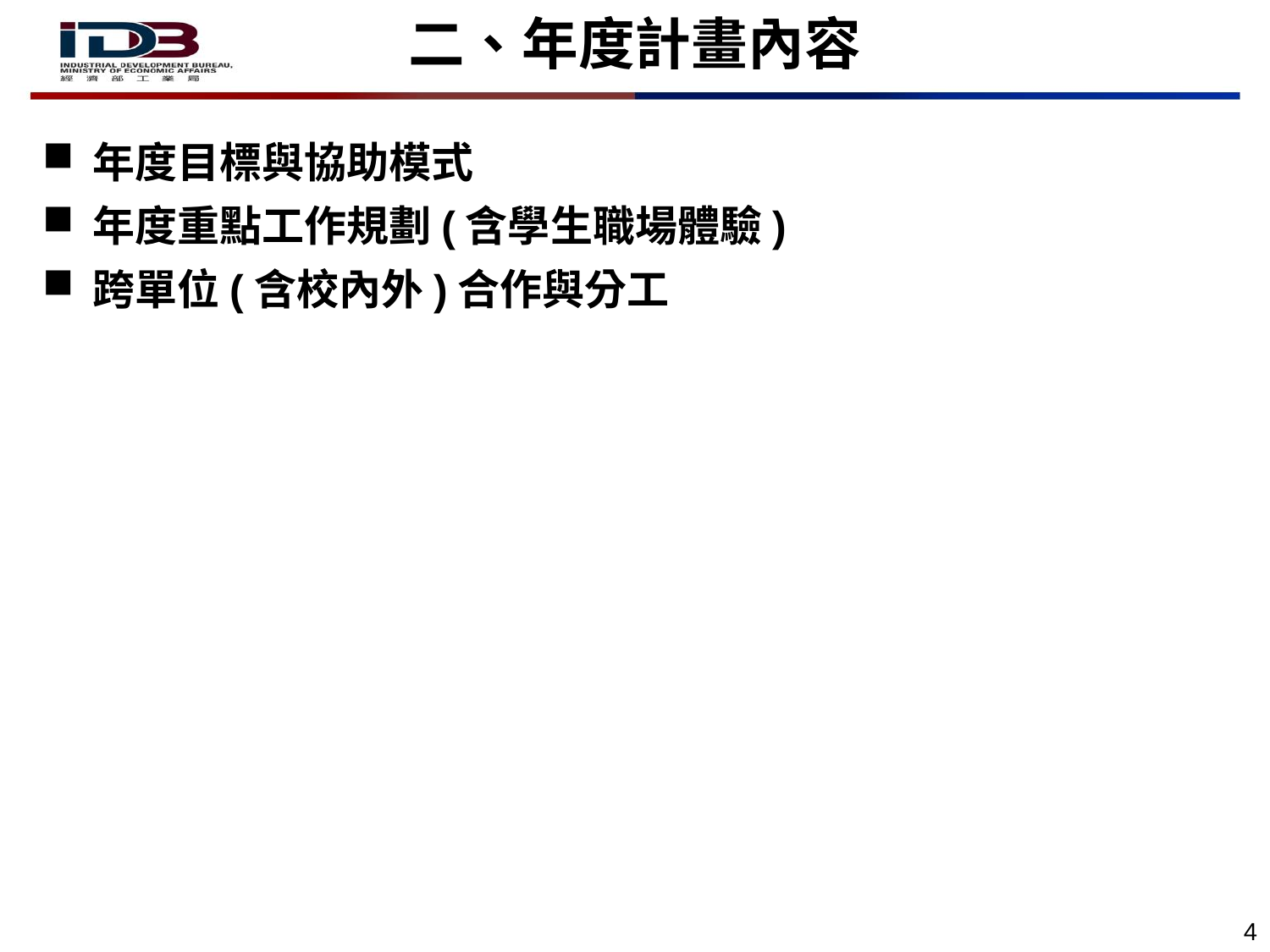

二、年度計畫內容
年度目標與協助模式
年度重點工作規劃(含學生職場體驗)
跨單位(含校內外)合作與分工